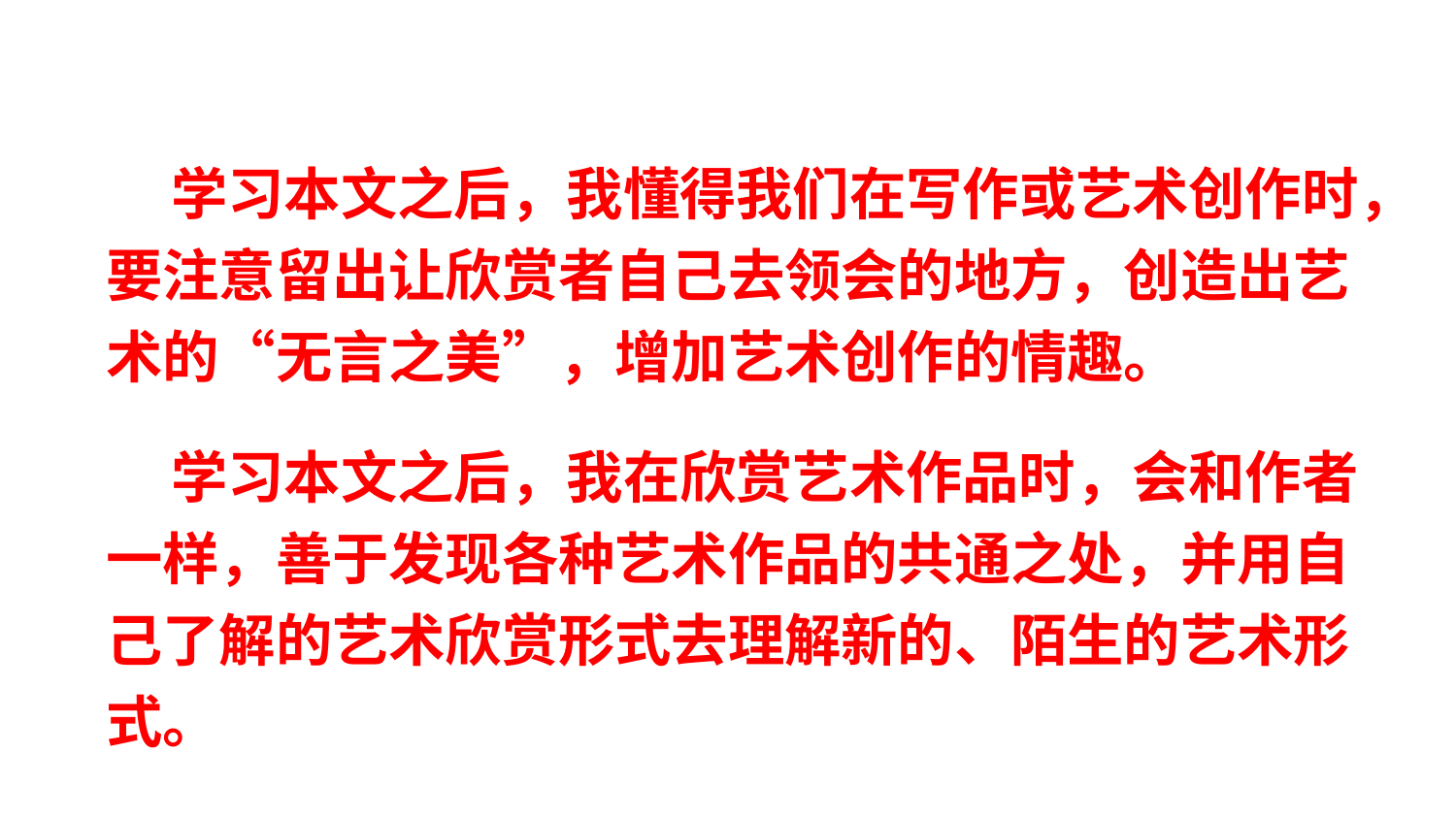

学习本文之后，我懂得我们在写作或艺术创作时，要注意留出让欣赏者自己去领会的地方，创造出艺术的“无言之美”，增加艺术创作的情趣。
    学习本文之后，我在欣赏艺术作品时，会和作者一样，善于发现各种艺术作品的共通之处，并用自己了解的艺术欣赏形式去理解新的、陌生的艺术形式。